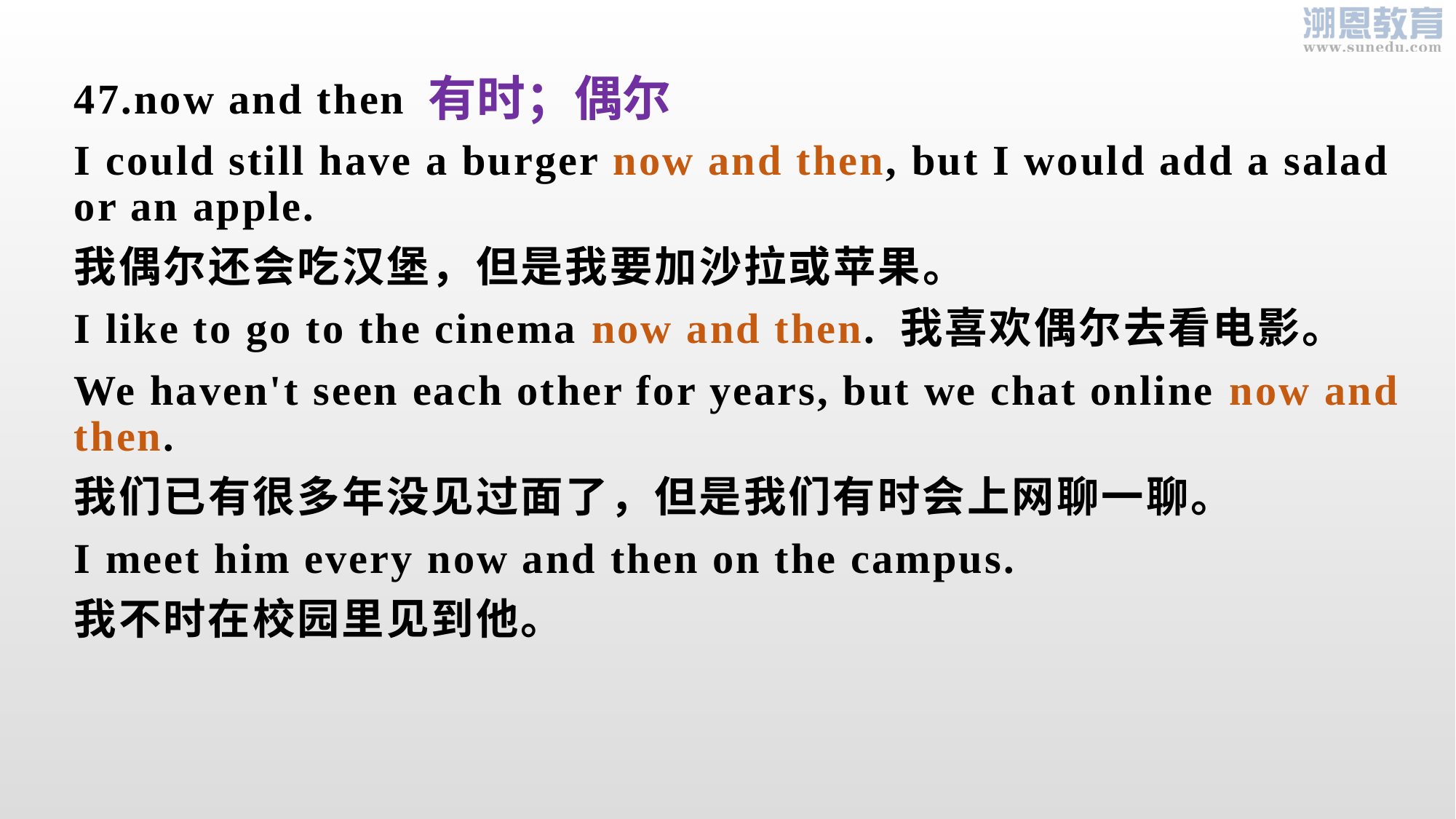

有时；偶尔
47.now and then
I could still have a burger now and then, but I would add a salad or an apple.
我偶尔还会吃汉堡，但是我要加沙拉或苹果。
I like to go to the cinema now and then. 我喜欢偶尔去看电影。
We haven't seen each other for years, but we chat online now and then.
我们已有很多年没见过面了，但是我们有时会上网聊一聊。
I meet him every now and then on the campus.
我不时在校园里见到他。